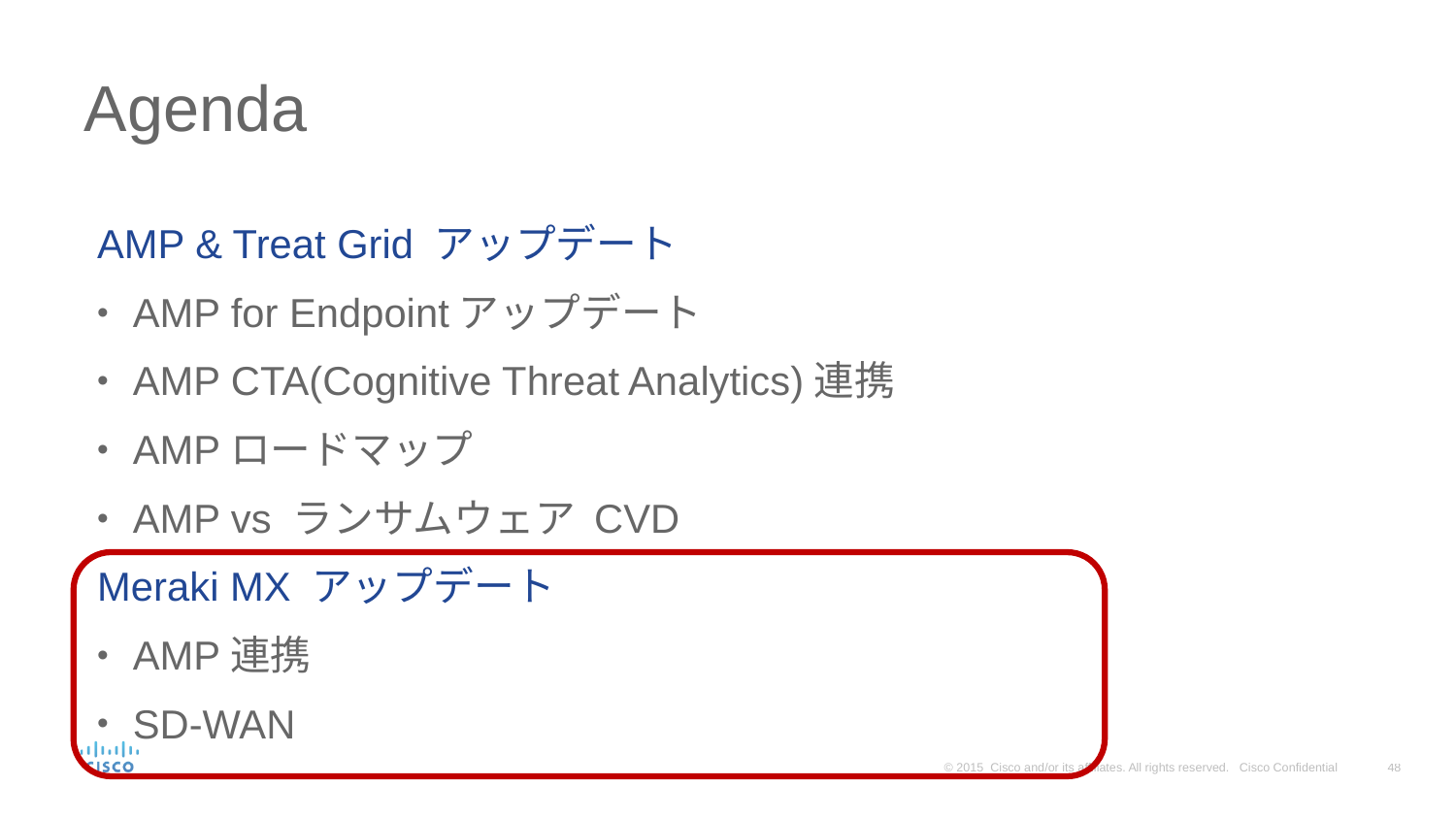

# Agenda
AMP & Treat Grid アップデート
AMP for Endpointアップデート
AMP CTA(Cognitive Threat Analytics)連携
AMPロードマップ
AMP vs ランサムウェア CVD
Meraki MX アップデート
AMP連携
SD-WAN